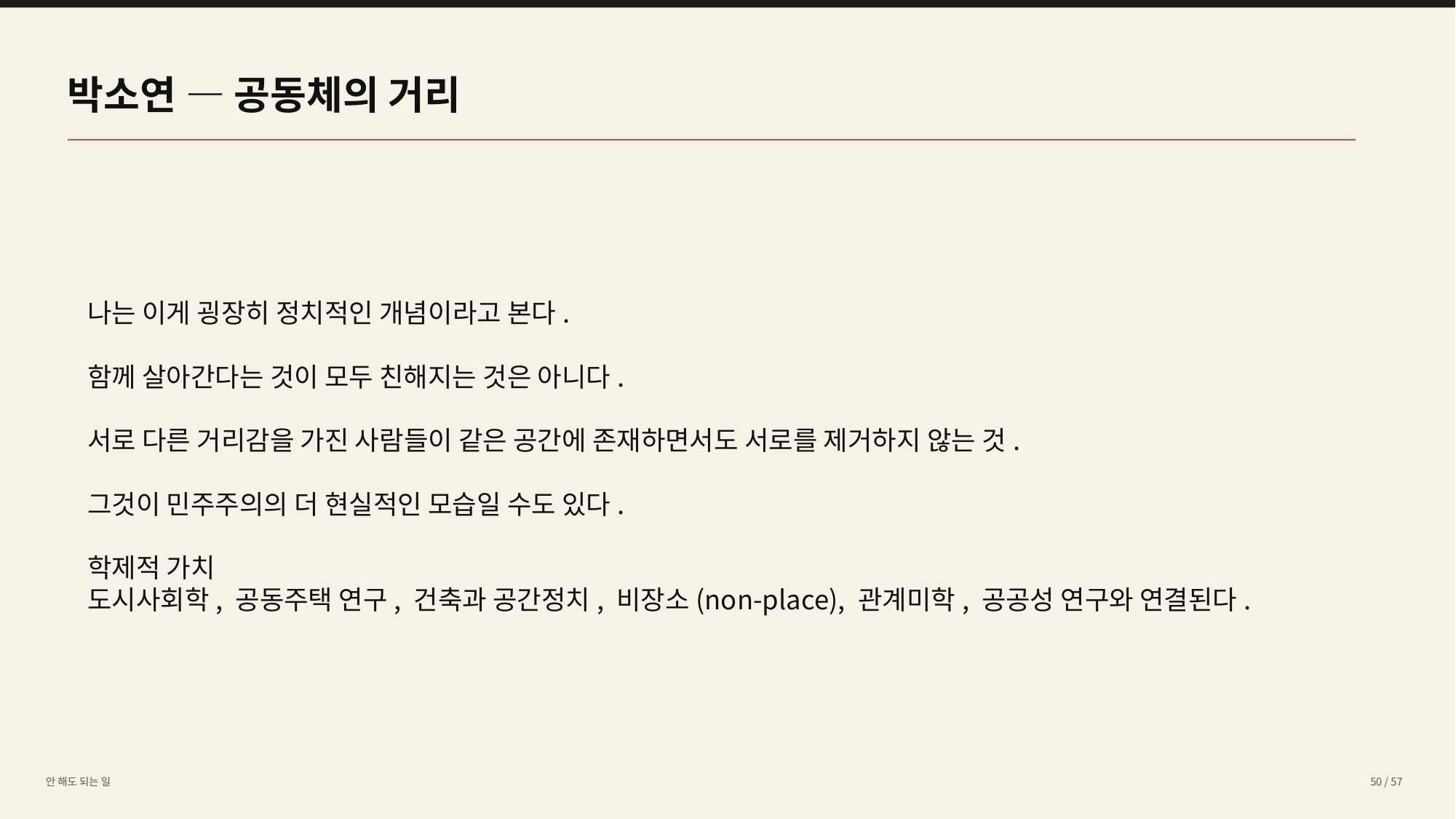

박소연 — 공동체의 거리

나는 이게 굉장히 정치적인 개념이라고 본다.

함께 살아간다는 것이 모두 친해지는 것은 아니다.

서로 다른 거리감을 가진 사람들이 같은 공간에 존재하면서도 서로를 제거하지 않는 것.

그것이 민주주의의 더 현실적인 모습일 수도 있다.

학제적 가치
도시사회학, 공동주택 연구, 건축과 공간정치, 비장소(non-place), 관계미학, 공공성 연구와 연결된다.
안 해도 되는 일
50 / 57